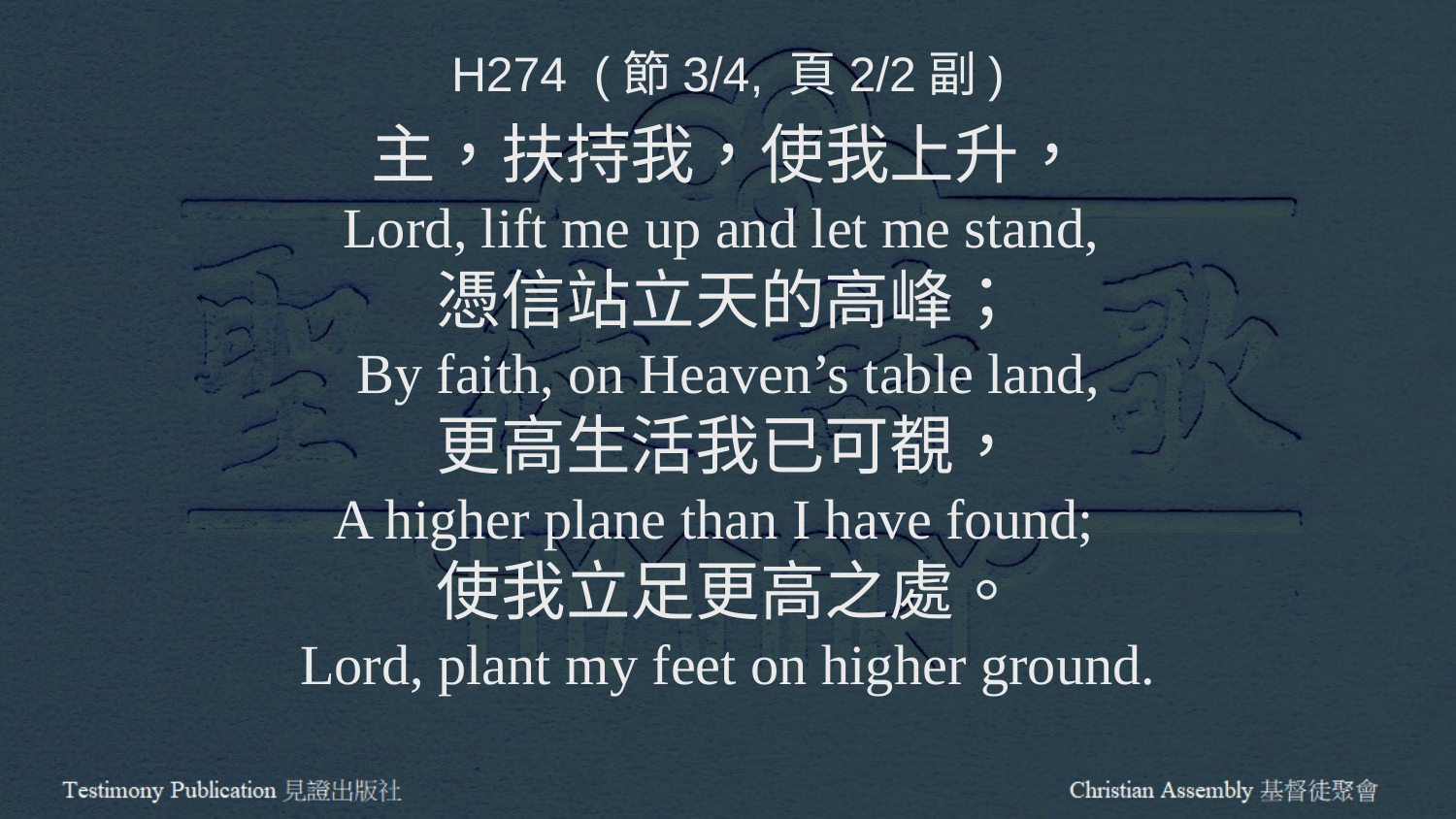

H274  (節3/4, 頁2/2副)
主，扶持我，使我上升，
Lord, lift me up and let me stand,
憑信站立天的高峰；
By faith, on Heaven’s table land,
更高生活我已可覩，
A higher plane than I have found;
使我立足更高之處。
Lord, plant my feet on higher ground.